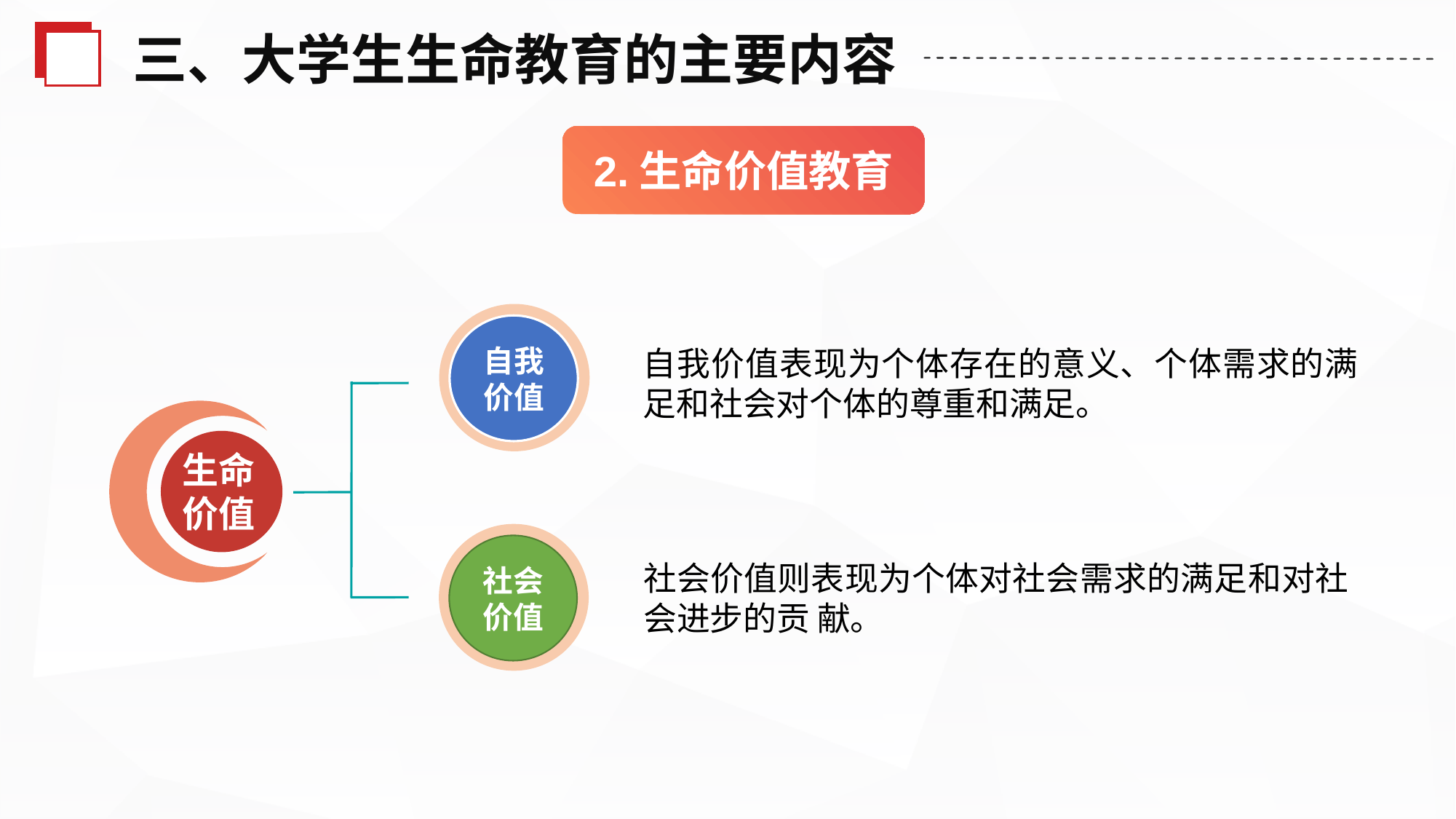

三、大学生生命教育的主要内容

2.生命价值教育

自我价值
自我价值表现为个体存在的意义、个体需求的满 足和社会对个体的尊重和满足。

生命价值

社会价值
社会价值则表现为个体对社会需求的满足和对社会进步的贡 献。